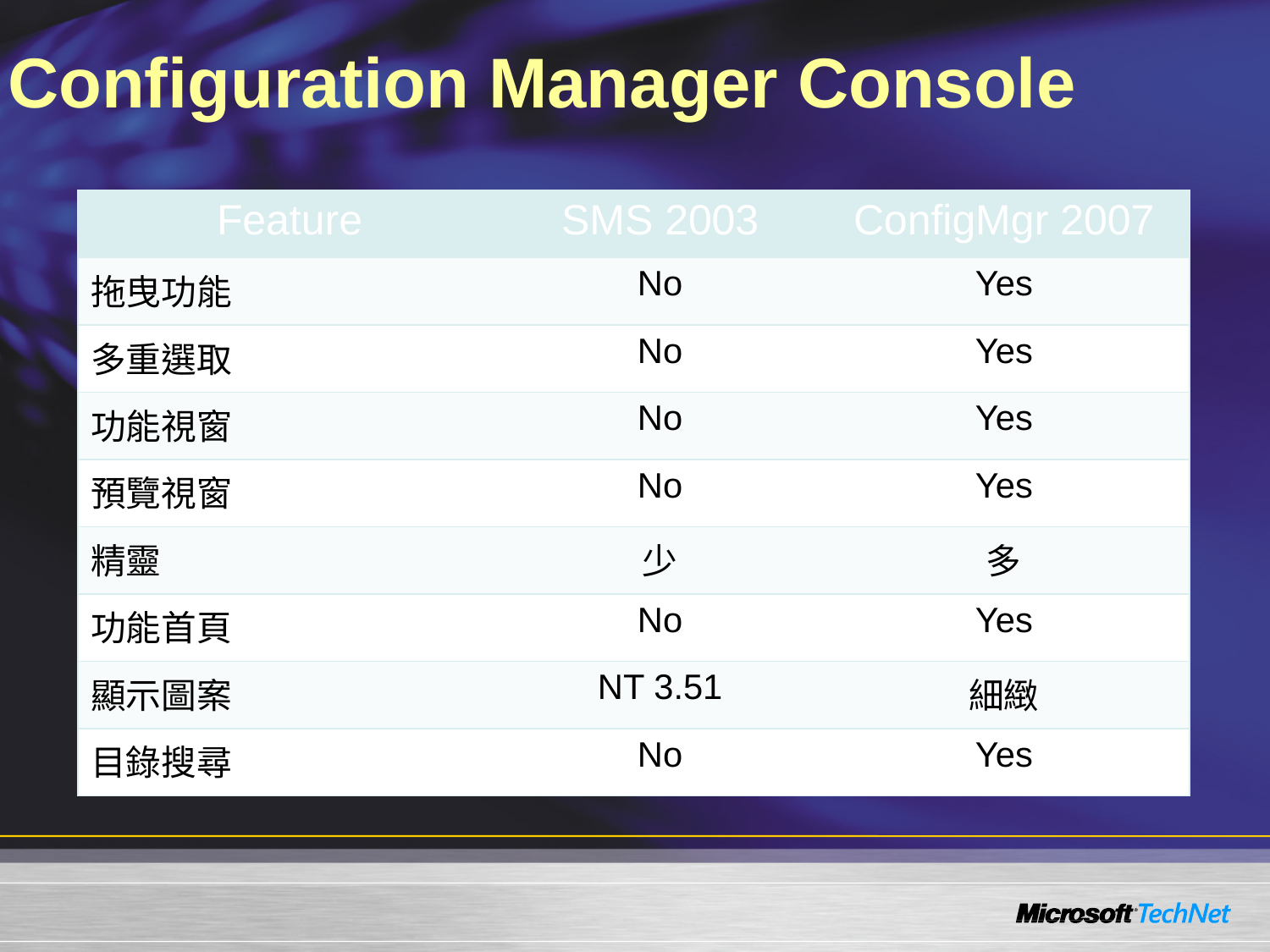

# Configuration Manager Console
| Feature | SMS 2003 | ConfigMgr 2007 |
| --- | --- | --- |
| 拖曳功能 | No | Yes |
| 多重選取 | No | Yes |
| 功能視窗 | No | Yes |
| 預覽視窗 | No | Yes |
| 精靈 | 少 | 多 |
| 功能首頁 | No | Yes |
| 顯示圖案 | NT 3.51 | 細緻 |
| 目錄搜尋 | No | Yes |